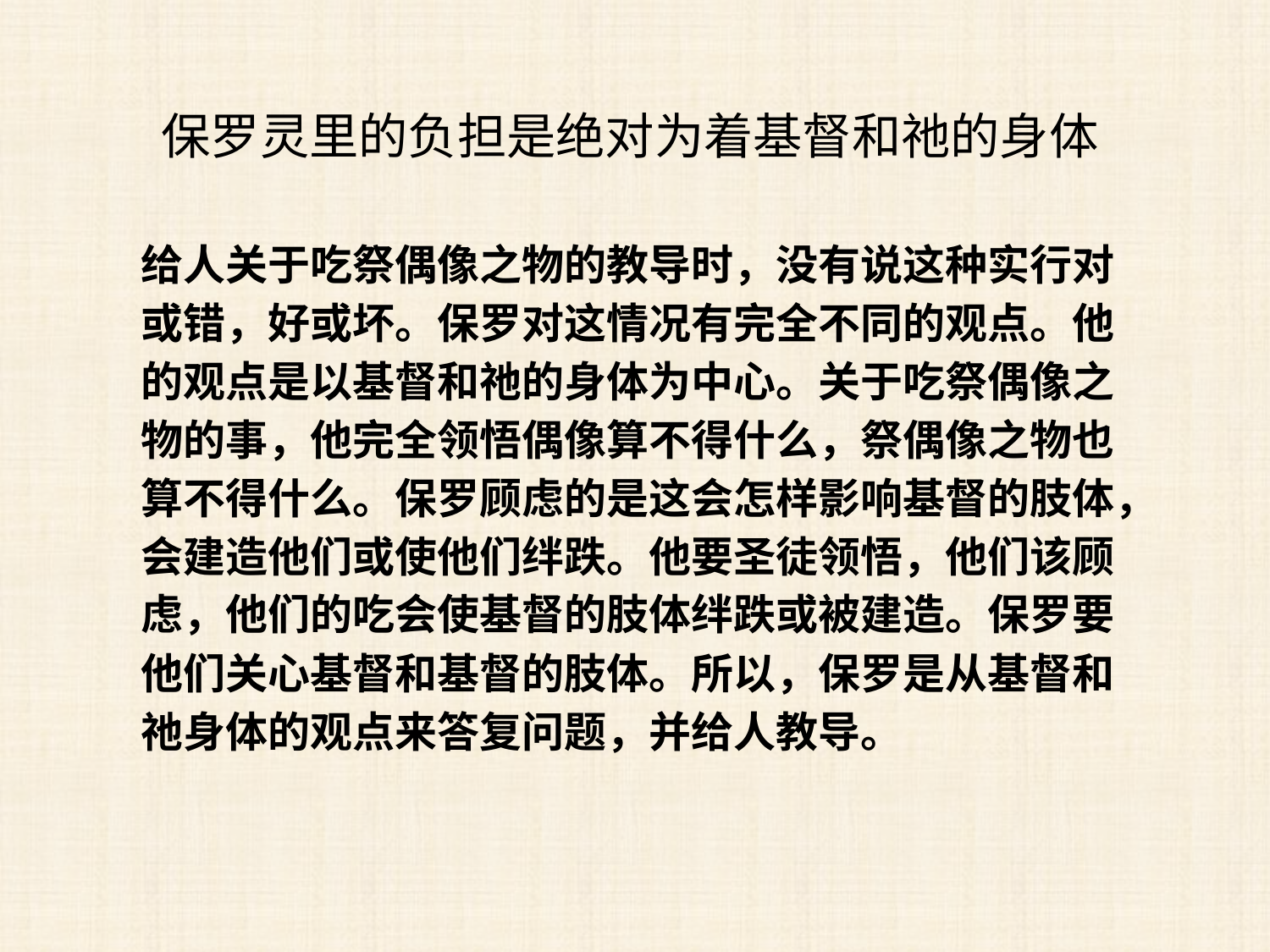

保罗灵里的负担是绝对为着基督和祂的身体
给人关于吃祭偶像之物的教导时，没有说这种实行对或错，好或坏。保罗对这情况有完全不同的观点。他的观点是以基督和祂的身体为中心。关于吃祭偶像之物的事，他完全领悟偶像算不得什么，祭偶像之物也算不得什么。保罗顾虑的是这会怎样影响基督的肢体，会建造他们或使他们绊跌。他要圣徒领悟，他们该顾虑，他们的吃会使基督的肢体绊跌或被建造。保罗要他们关心基督和基督的肢体。所以，保罗是从基督和祂身体的观点来答复问题，并给人教导。